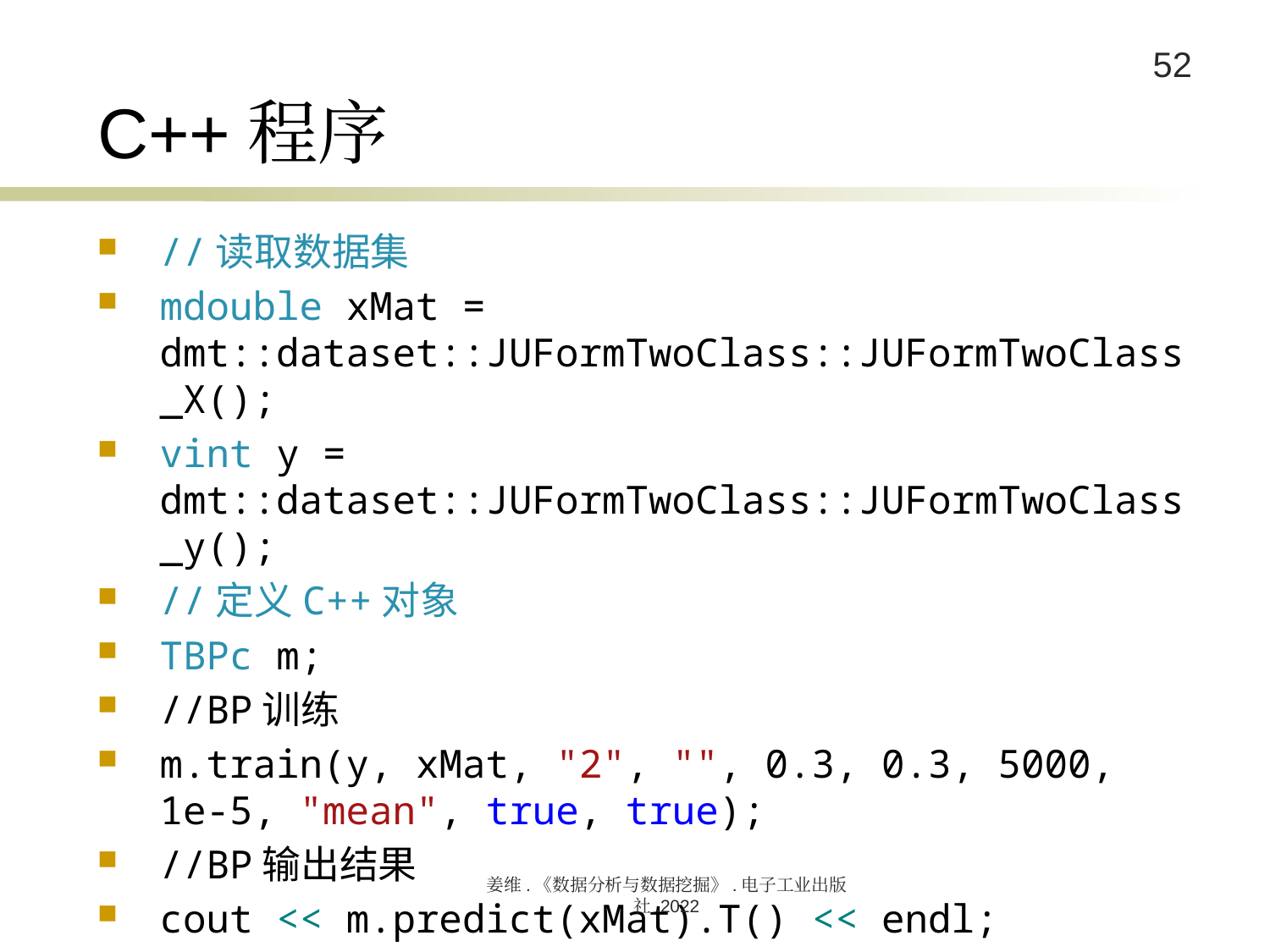

# C++程序
//读取数据集
mdouble xMat = dmt::dataset::JUFormTwoClass::JUFormTwoClass_X();
vint y = dmt::dataset::JUFormTwoClass::JUFormTwoClass_y();
//定义C++对象
TBPc m;
//BP训练
m.train(y, xMat, "2", "", 0.3, 0.3, 5000, 1e-5, "mean", true, true);
//BP输出结果
cout << m.predict(xMat).T() << endl;
姜维.《数据分析与数据挖掘》.电子工业出版社.2022